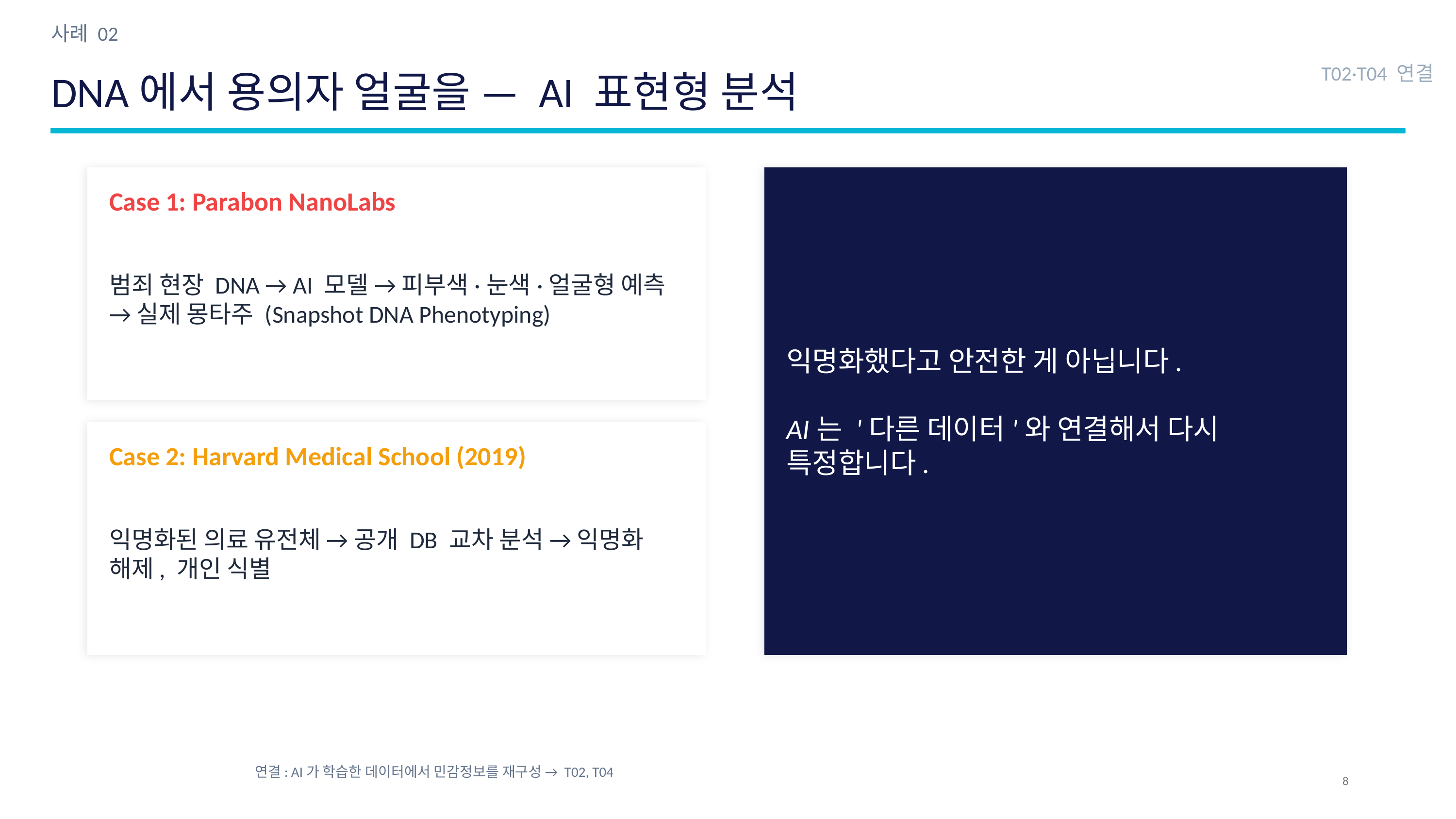

사례 02
DNA에서 용의자 얼굴을 — AI 표현형 분석
T02·T04 연결

Case 1: Parabon NanoLabs
익명화했다고 안전한 게 아닙니다.

AI는 '다른 데이터'와 연결해서 다시 특정합니다.
범죄 현장 DNA → AI 모델 → 피부색·눈색·얼굴형 예측 → 실제 몽타주 (Snapshot DNA Phenotyping)

Case 2: Harvard Medical School (2019)
익명화된 의료 유전체 → 공개 DB 교차 분석 → 익명화 해제, 개인 식별
연결: AI가 학습한 데이터에서 민감정보를 재구성 → T02, T04
8